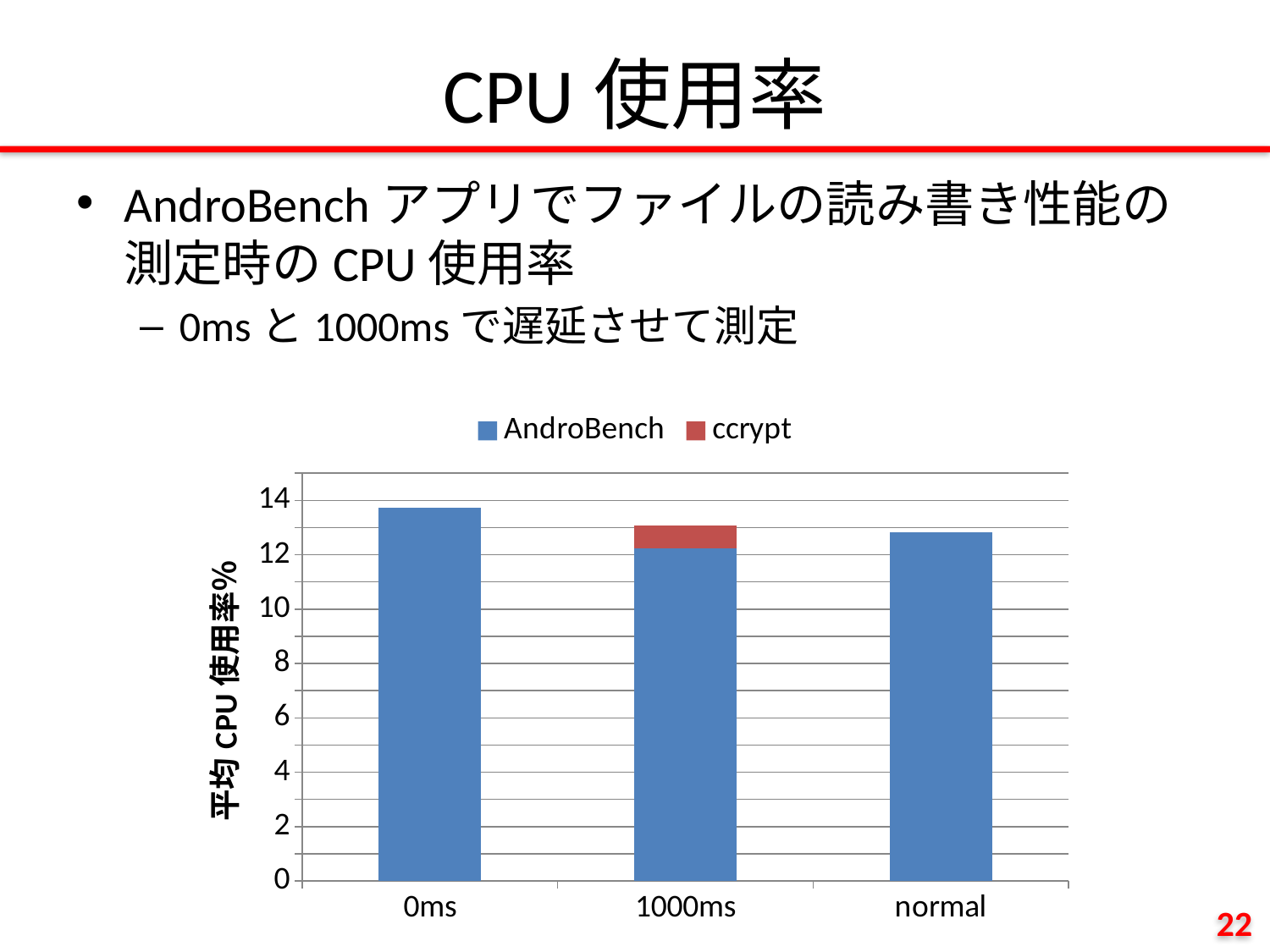

# CPU使用率
AndroBenchアプリでファイルの読み書き性能の測定時のCPU使用率
0msと1000msで遅延させて測定

### Chart

| Category | AndroBench | ccrypt |
|---|---|---|
| 0ms | 13.74382022471909 | 0.0 |
| 1000ms | 12.2391304347826 | 0.838509316770186 |
| normal | 12.83817427385893 | 0.0 |